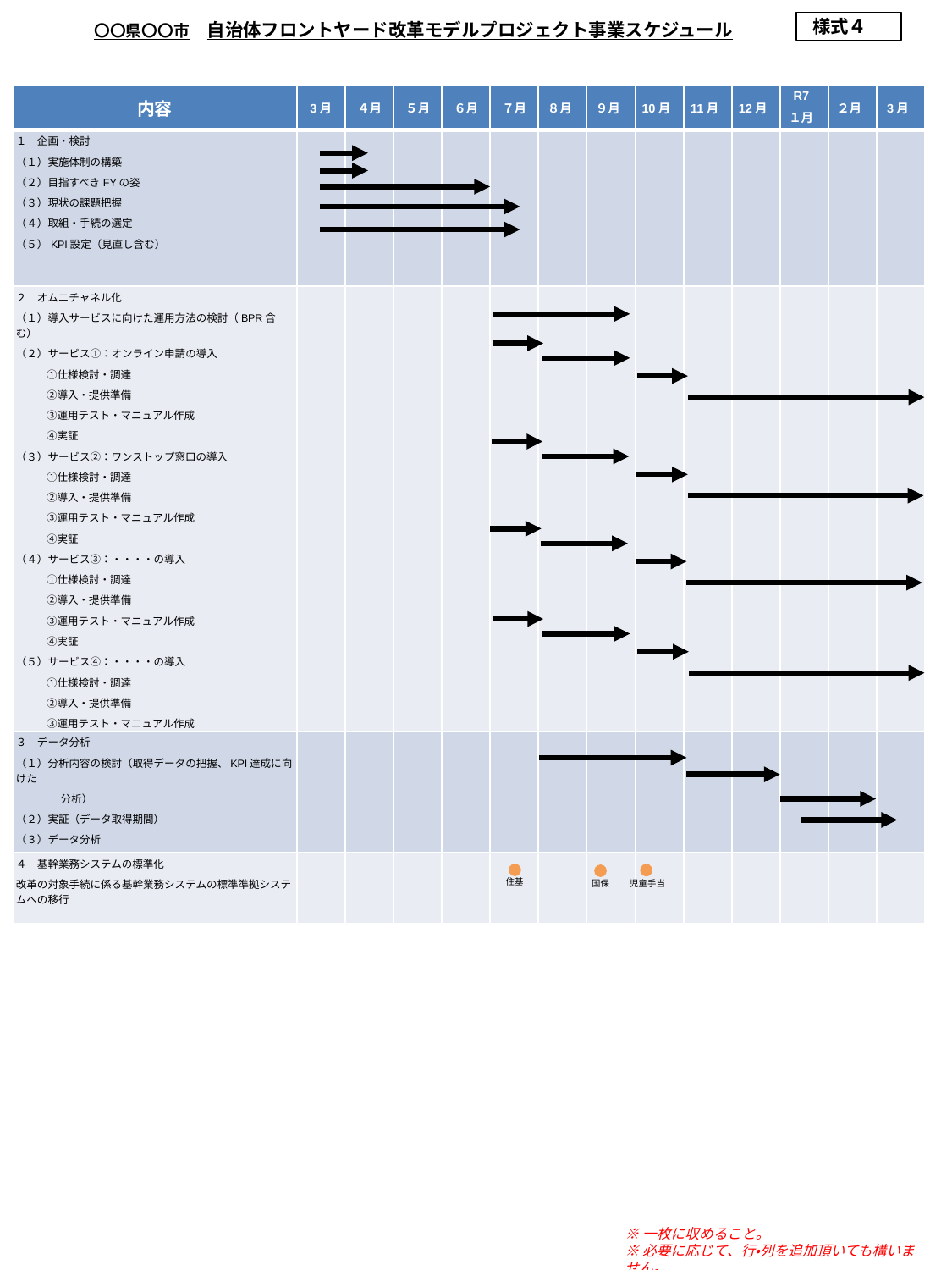

様式４
自治体フロントヤード改革モデルプロジェクト事業スケジュール
〇〇県〇〇市
| 内容 | 3月 | ４月 | ５月 | ６月 | ７月 | ８月 | ９月 | 10月 | 11月 | 12月 | R7 １月 | ２月 | 3月 |
| --- | --- | --- | --- | --- | --- | --- | --- | --- | --- | --- | --- | --- | --- |
| １　企画・検討 （１）実施体制の構築 （２）目指すべきFYの姿 （３）現状の課題把握 （４）取組・手続の選定 （５）KPI設定（見直し含む） |  |  |  |  |  |  |  |  |  |  |  |  |  |
| ２　オムニチャネル化 （１）導入サービスに向けた運用方法の検討（BPR含む） （２）サービス①：オンライン申請の導入 　①仕様検討・調達 　②導入・提供準備 　③運用テスト・マニュアル作成 　④実証 （３）サービス②：ワンストップ窓口の導入 　①仕様検討・調達 　②導入・提供準備 　③運用テスト・マニュアル作成 　④実証 （４）サービス③：・・・・の導入 　①仕様検討・調達 　②導入・提供準備 　③運用テスト・マニュアル作成 　④実証 （５）サービス④：・・・・の導入 　①仕様検討・調達 　②導入・提供準備 　③運用テスト・マニュアル作成 　④実証 |  |  |  |  |  |  |  |  |  |  |  |  |  |
| ３　データ分析 （１）分析内容の検討（取得データの把握、KPI達成に向けた　　 　　　　 分析） （２）実証（データ取得期間） （３）データ分析 （４）業務改革の検討 |  |  |  |  |  |  |  |  |  |  |  |  |  |
| ４　基幹業務システムの標準化 改革の対象手続に係る基幹業務システムの標準準拠システムへの移行 |  |  |  |  |  |  |  |  |  |  |  |  |  |

住基
国保
児童手当
※一枚に収めること。
※必要に応じて、行・列を追加頂いても構いません。